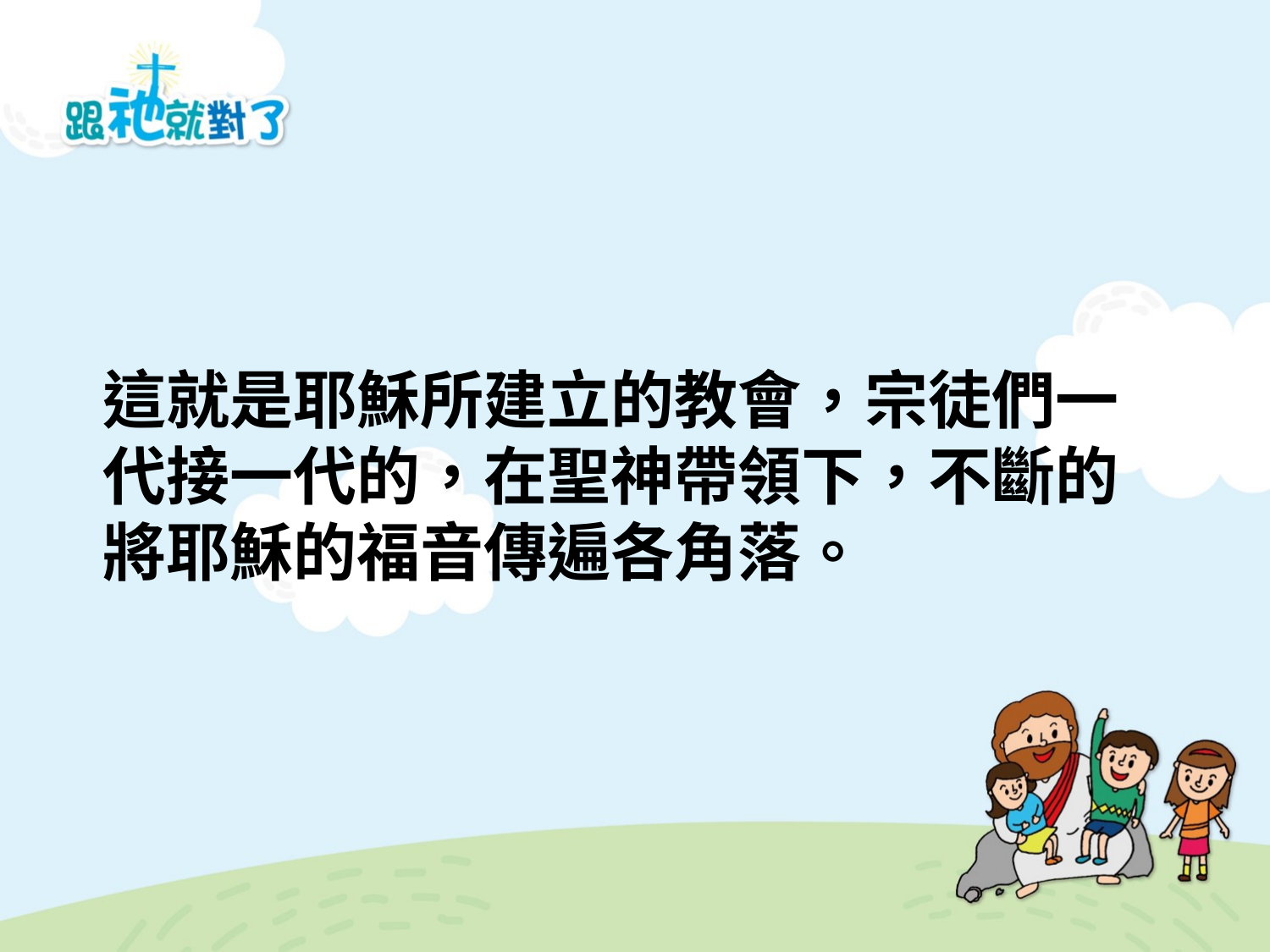

這就是耶穌所建立的教會，宗徒們一代接一代的，在聖神帶領下，不斷的將耶穌的福音傳遍各角落。